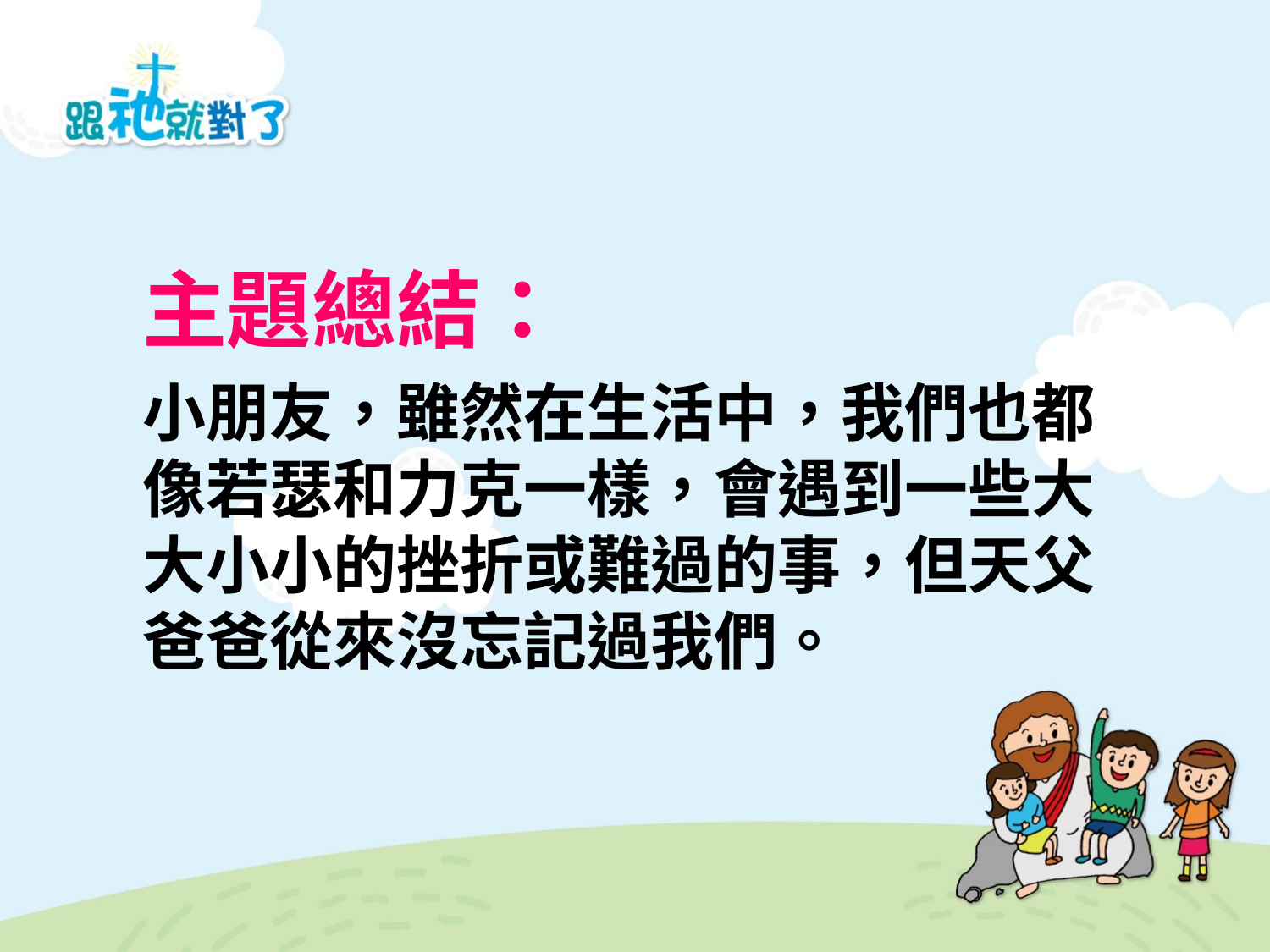

主題總結：
小朋友，雖然在生活中，我們也都像若瑟和力克一樣，會遇到一些大大小小的挫折或難過的事，但天父爸爸從來沒忘記過我們。